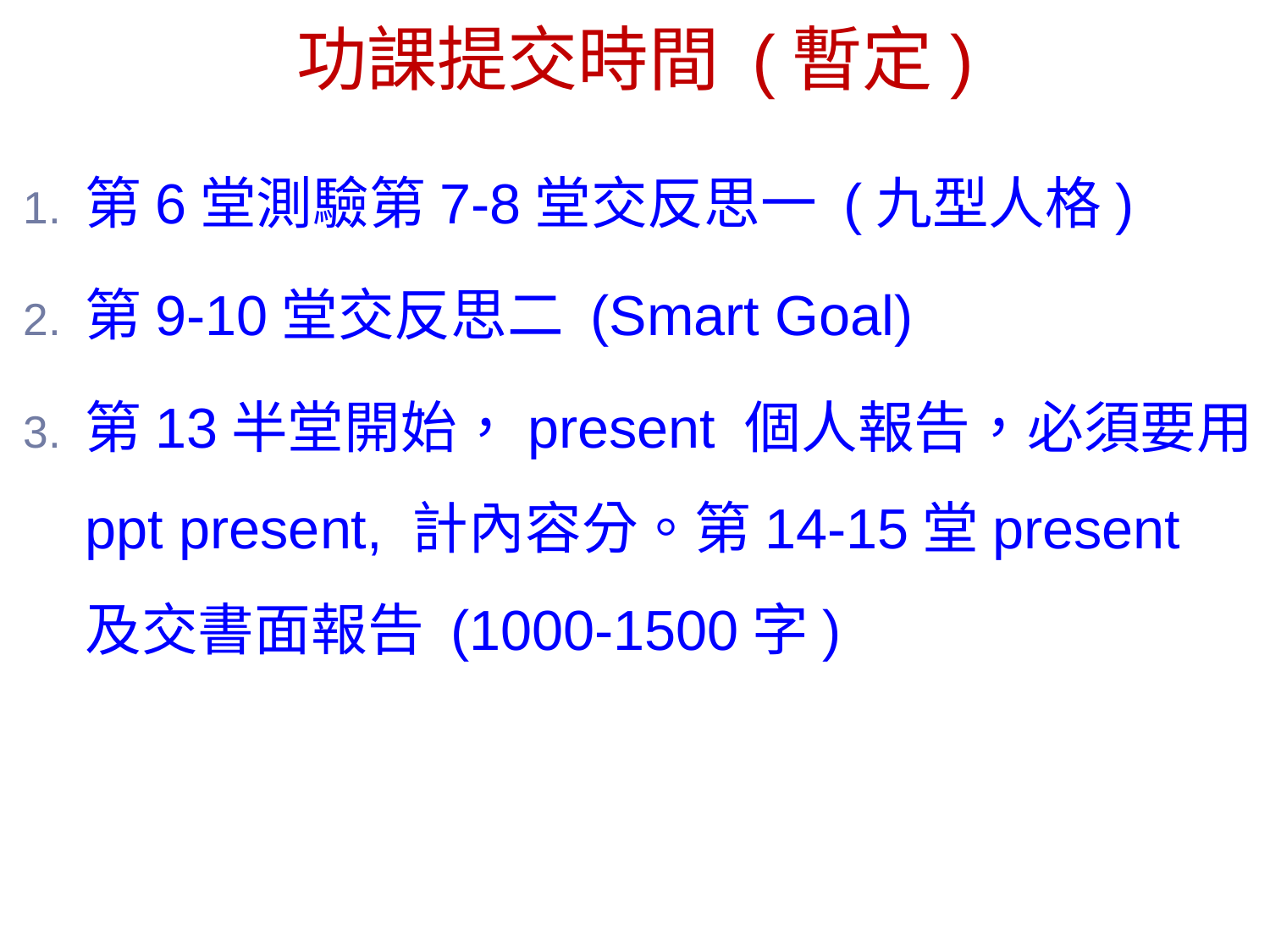

# 功課提交時間 (暫定)
第6堂測驗第7-8堂交反思一 (九型人格)
第9-10堂交反思二 (Smart Goal)
第13半堂開始，present 個人報告，必須要用ppt present, 計內容分。第14-15堂present 及交書面報告 (1000-1500字)